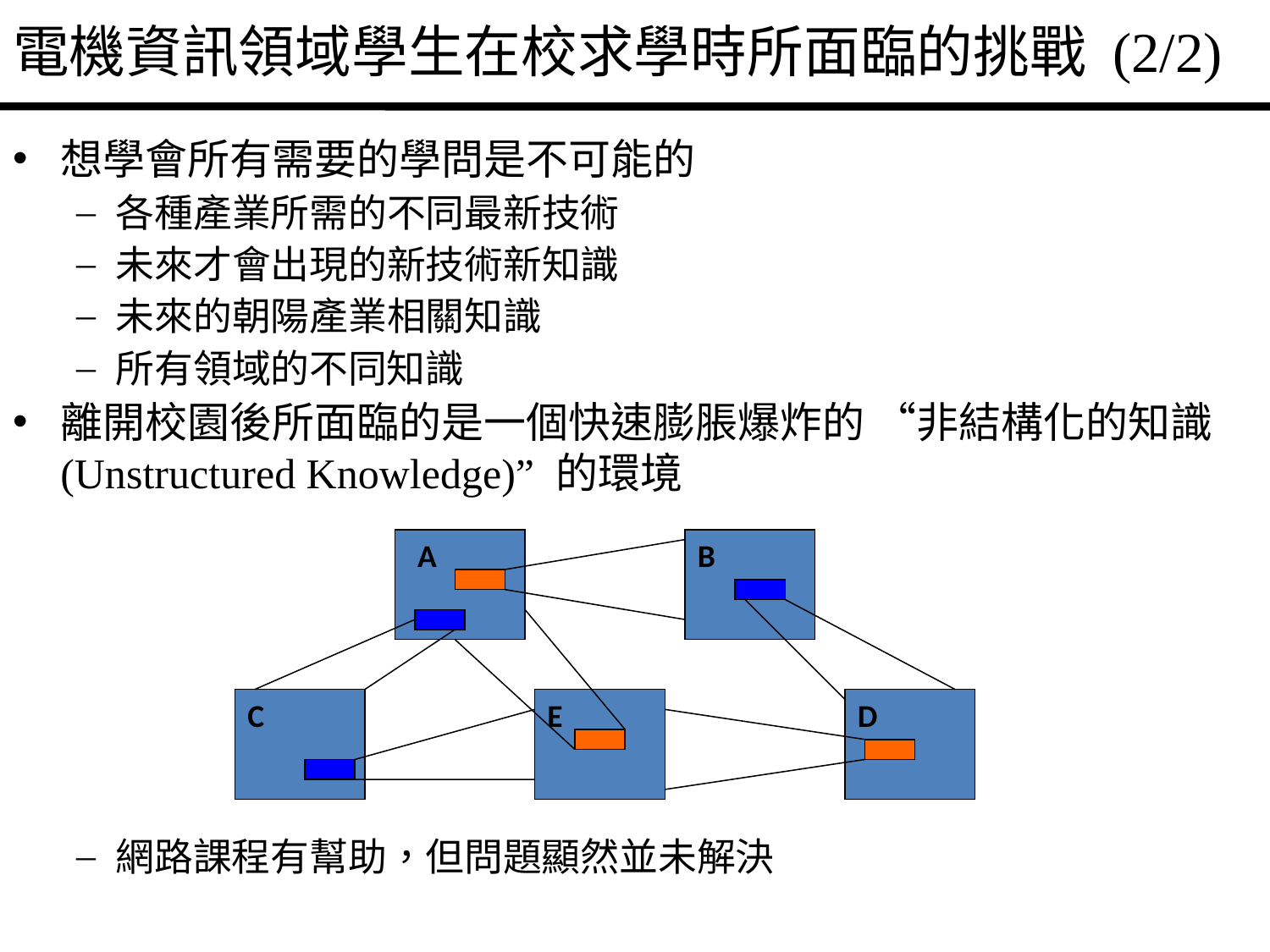

# 電機資訊領域學生在校求學時所面臨的挑戰 (2/2)
想學會所有需要的學問是不可能的
各種產業所需的不同最新技術
未來才會出現的新技術新知識
未來的朝陽產業相關知識
所有領域的不同知識
離開校園後所面臨的是一個快速膨脹爆炸的 “非結構化的知識(Unstructured Knowledge)” 的環境

A

B

C

E

D

網路課程有幫助，但問題顯然並未解決